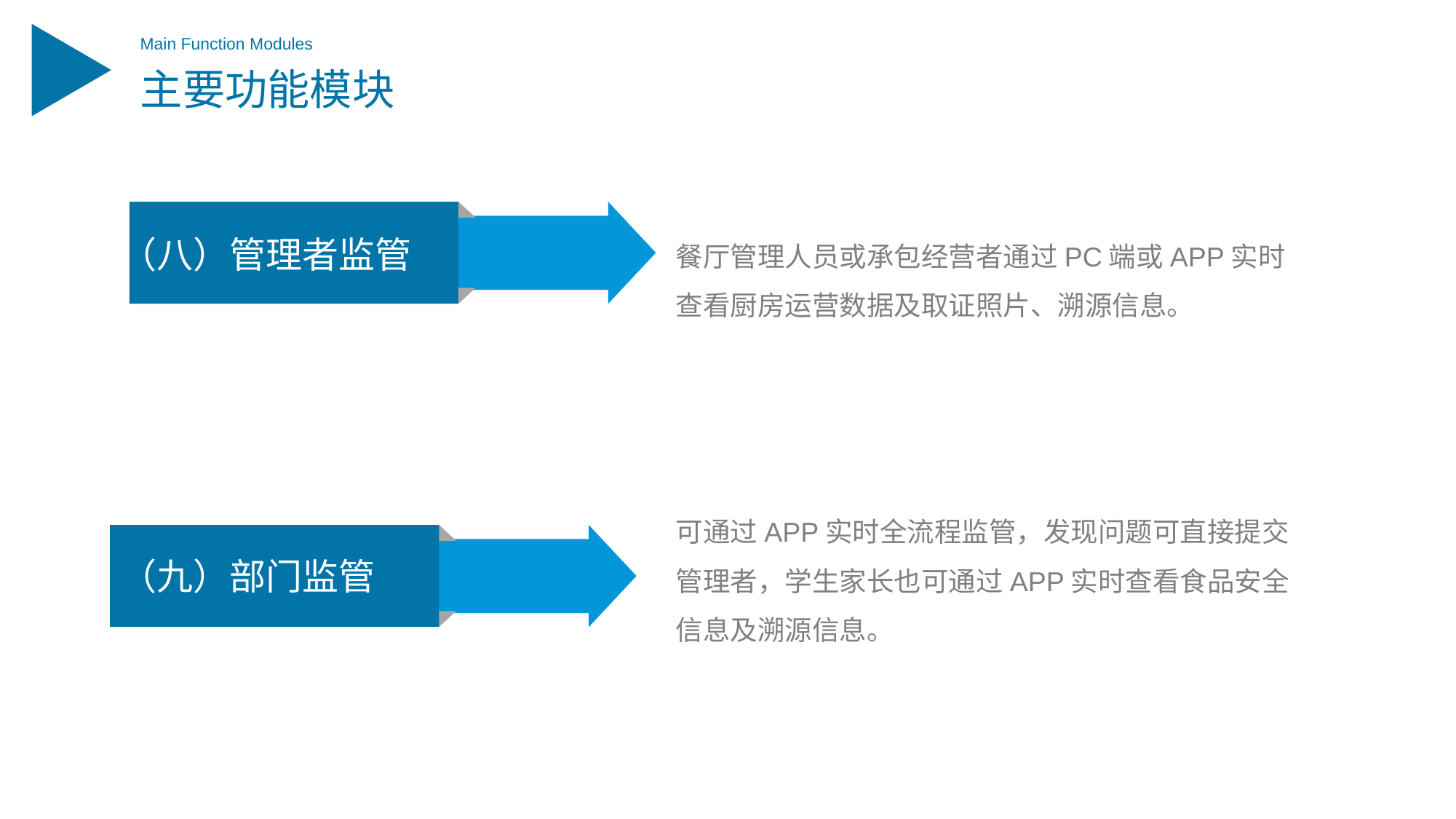

Main Function Modules

主要功能模块

餐厅管理人员或承包经营者通过PC端或APP实时查看厨房运营数据及取证照片、溯源信息。
（八）管理者监管
可通过APP实时全流程监管，发现问题可直接提交管理者，学生家长也可通过APP实时查看食品安全信息及溯源信息。

（九）部门监管